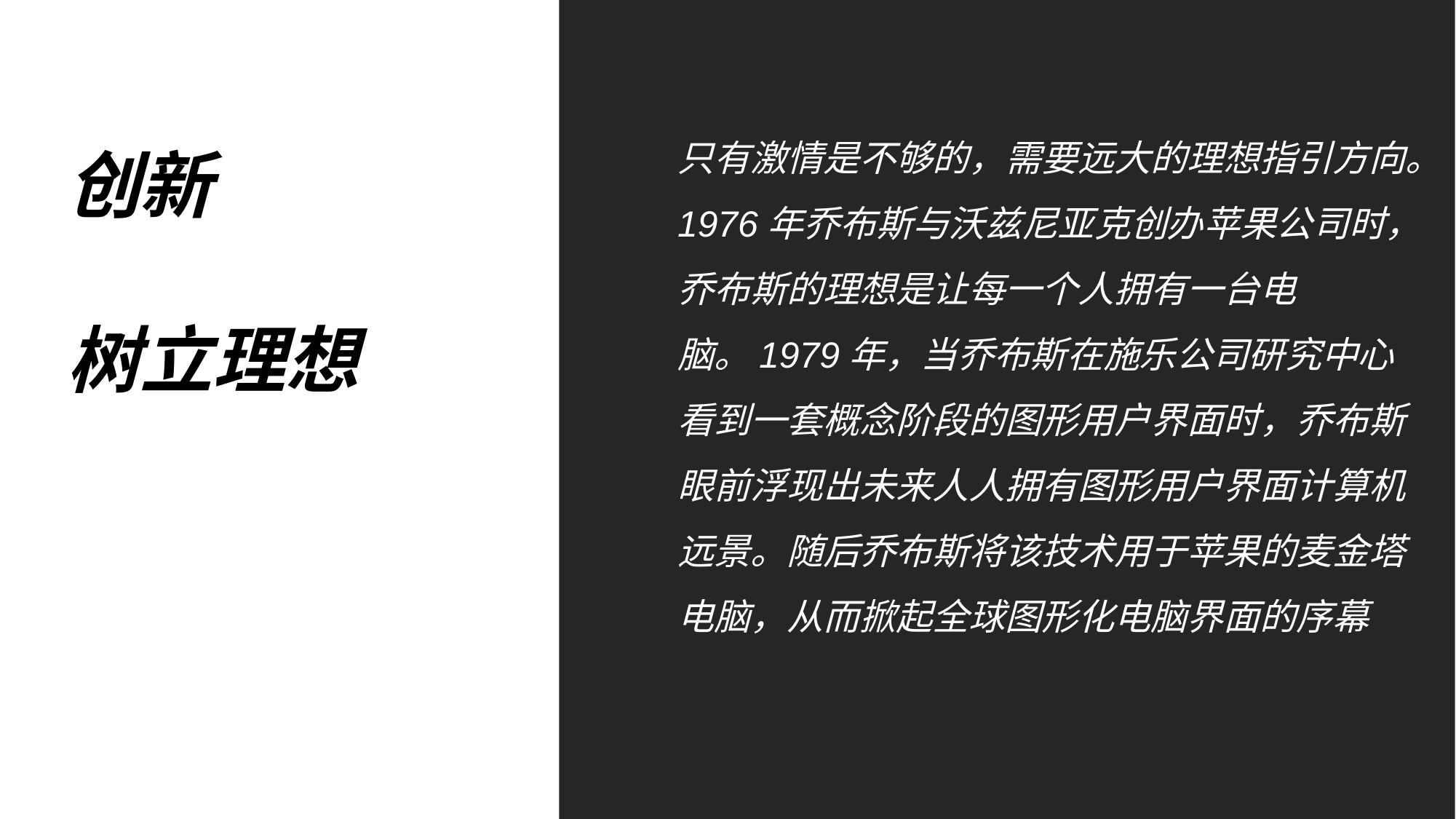

只有激情是不够的，需要远大的理想指引方向。1976年乔布斯与沃兹尼亚克创办苹果公司时，乔布斯的理想是让每一个人拥有一台电脑。1979年，当乔布斯在施乐公司研究中心看到一套概念阶段的图形用户界面时，乔布斯眼前浮现出未来人人拥有图形用户界面计算机远景。随后乔布斯将该技术用于苹果的麦金塔电脑，从而掀起全球图形化电脑界面的序幕
创新

树立理想